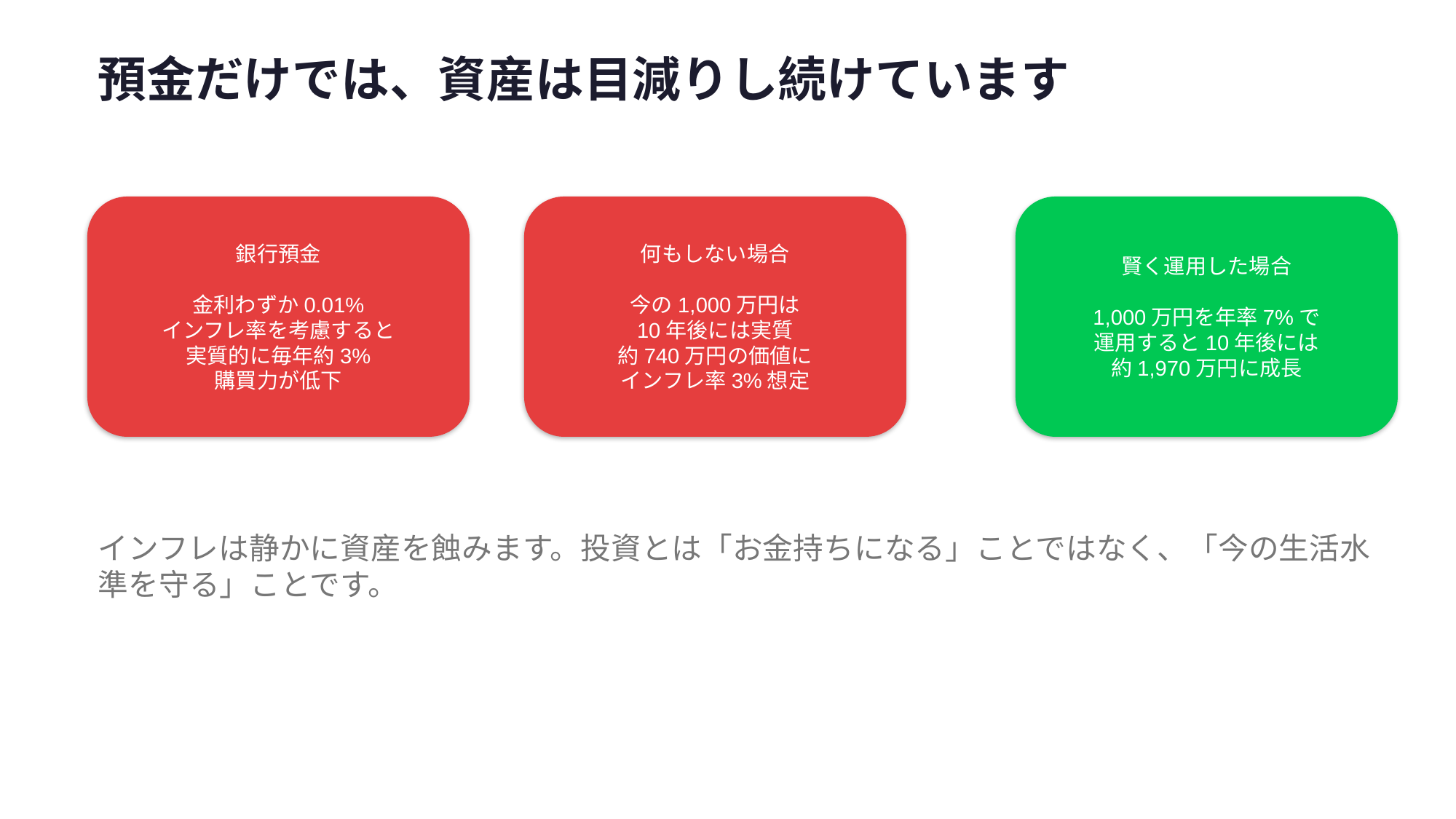

預金だけでは、資産は目減りし続けています
銀行預金
金利わずか0.01%
インフレ率を考慮すると
実質的に毎年約3%
購買力が低下
何もしない場合
今の1,000万円は
10年後には実質
約740万円の価値に
インフレ率3%想定
賢く運用した場合
1,000万円を年率7%で
運用すると10年後には
約1,970万円に成長
インフレは静かに資産を蝕みます。投資とは「お金持ちになる」ことではなく、「今の生活水準を守る」ことです。